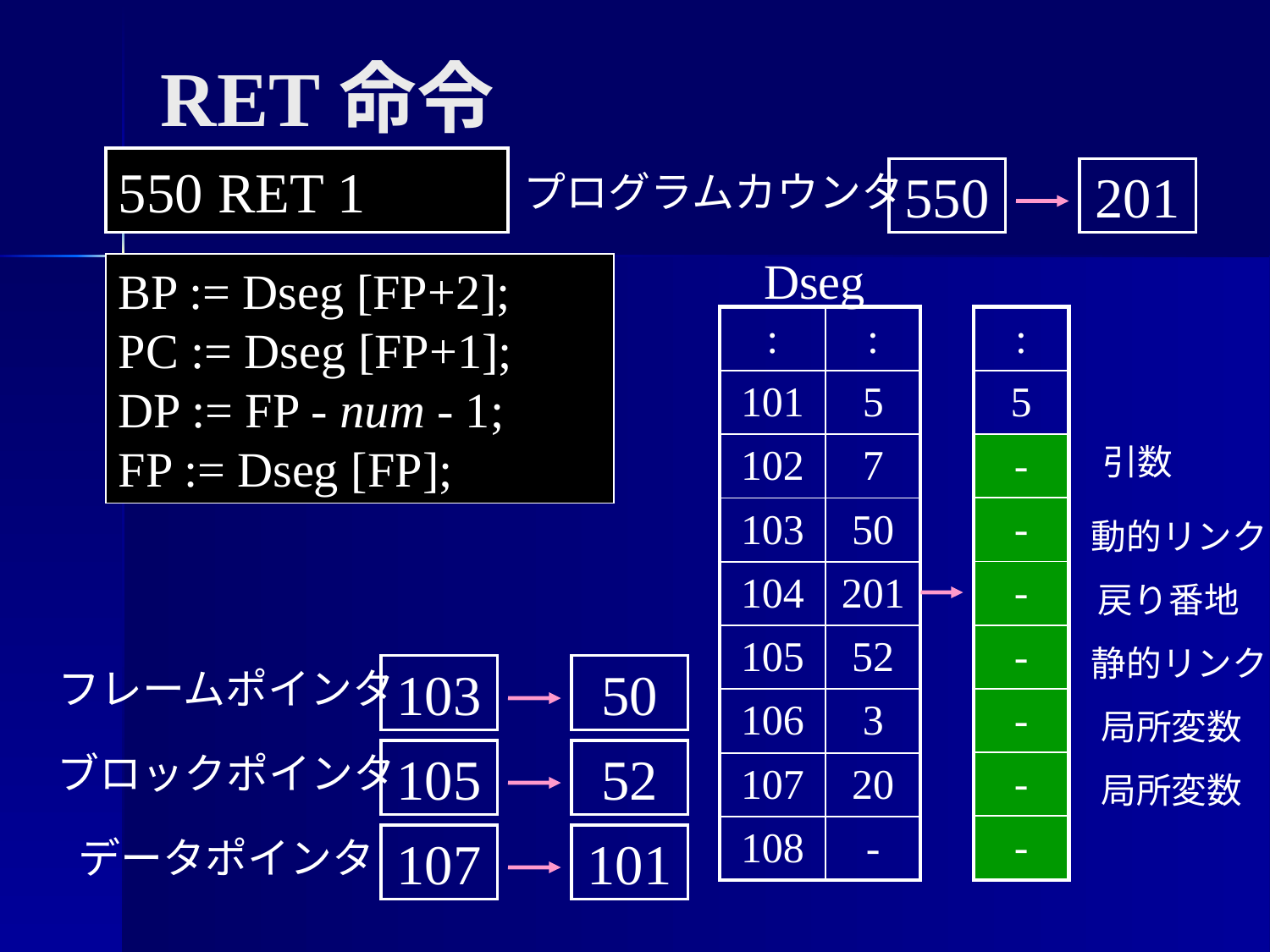

RET命令
550 RET 1
プログラムカウンタ
550
201

Dseg
BP := Dseg [FP+2];
PC := Dseg [FP+1];
DP := FP - num - 1;
FP := Dseg [FP];
| : | : |
| --- | --- |
| 101 | 5 |
| 102 | 7 |
| 103 | 50 |
| 104 | 201 |
| 105 | 52 |
| 106 | 3 |
| 107 | 20 |
| 108 | - |
| : |
| --- |
| 5 |
| - |
| - |
| - |
| - |
| - |
| - |
| - |
引数
動的リンク
戻り番地

静的リンク
フレームポインタ
103
50

局所変数
ブロックポインタ
105
52

局所変数
データポインタ
107
101